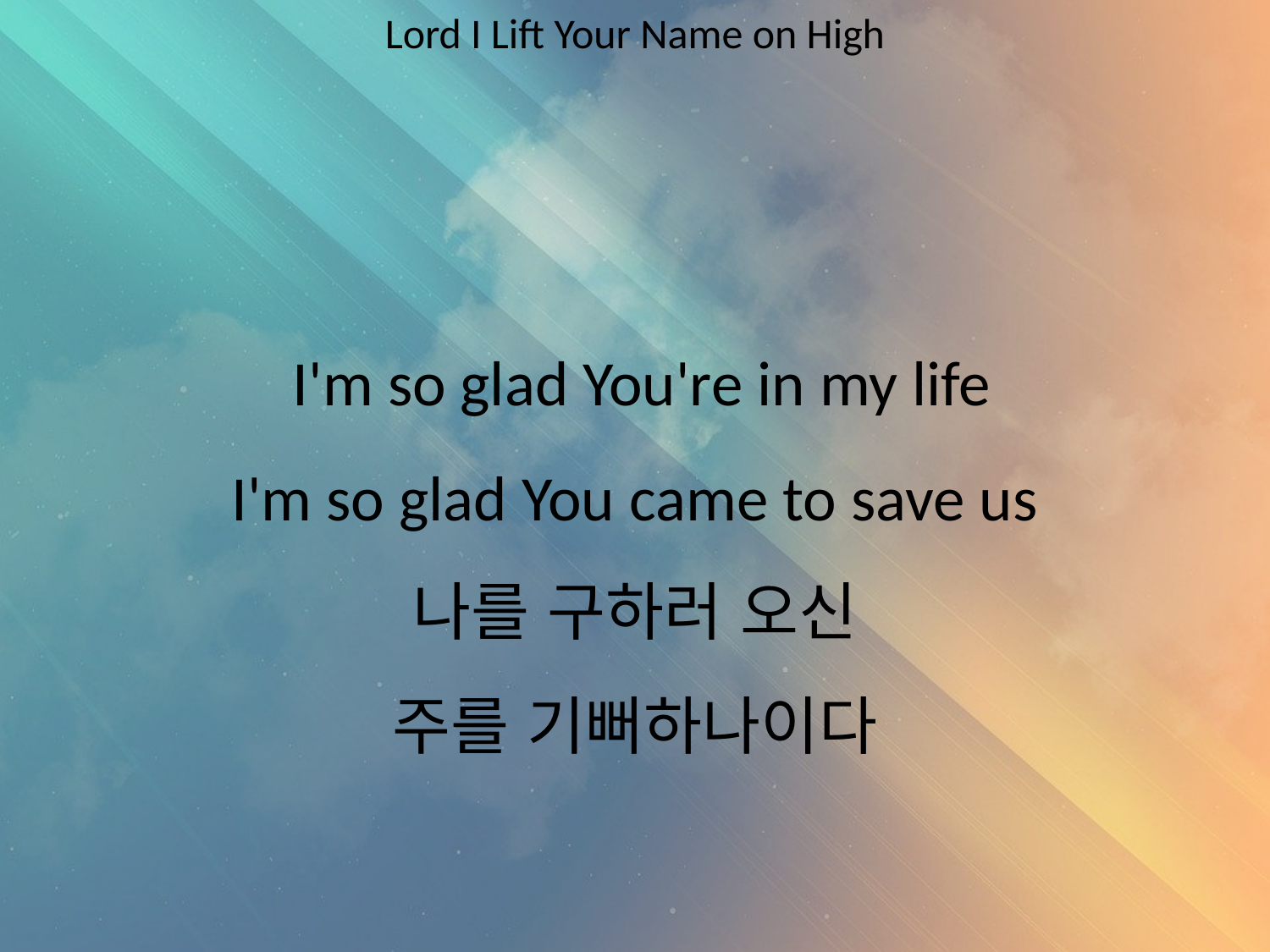

Lord I Lift Your Name on High
#
 I'm so glad You're in my life
I'm so glad You came to save us
나를 구하러 오신
주를 기뻐하나이다